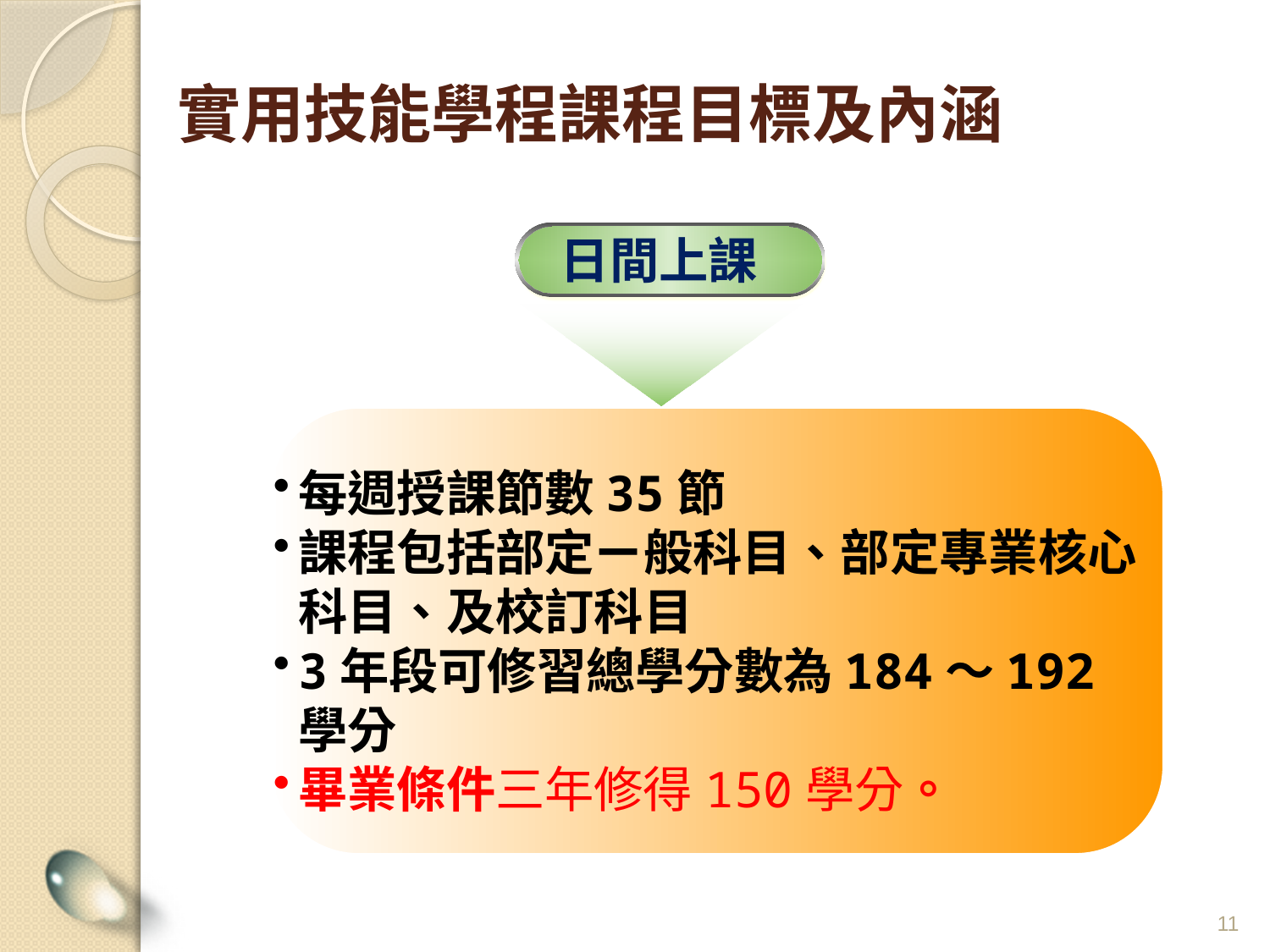

實用技能學程課程目標及內涵

日間上課

每週授課節數35節
課程包括部定ㄧ般科目、部定專業核心科目、及校訂科目
3年段可修習總學分數為184～192學分
畢業條件三年修得150學分。
11